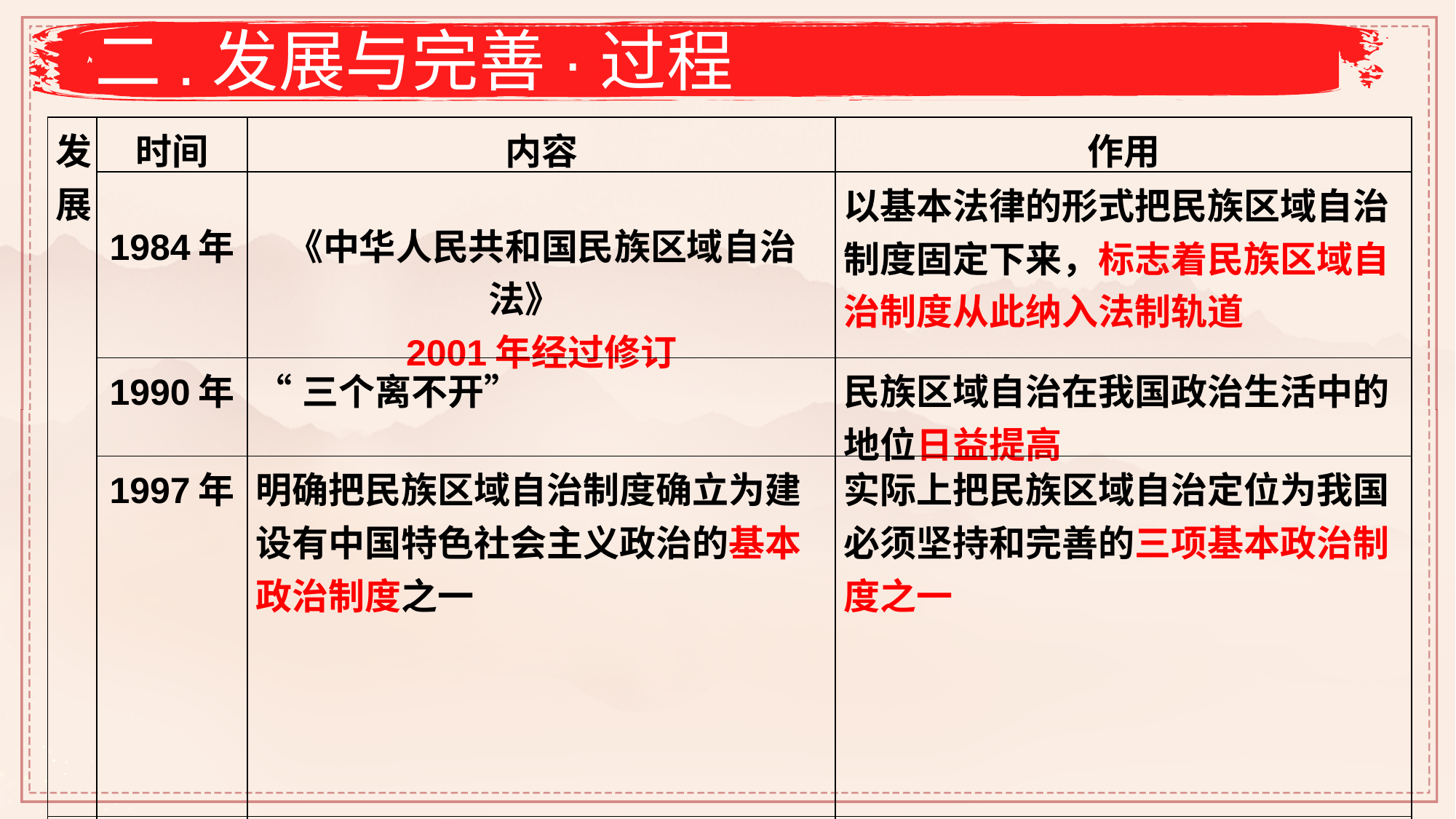

二.发展与完善·过程

| 发 展 | 时间 | 内容 | 作用 |
| --- | --- | --- | --- |
|  | 1984年 | 《中华人民共和国民族区域自治法》 2001年经过修订 | 以基本法律的形式把民族区域自治制度固定下来，标志着民族区域自治制度从此纳入法制轨道 |
|  | 1990年 | “三个离不开” | 民族区域自治在我国政治生活中的地位日益提高 |
|  | 1997年 | 明确把民族区域自治制度确立为建设有中国特色社会主义政治的基本政治制度之一 | 实际上把民族区域自治定位为我国必须坚持和完善的三项基本政治制度之一 |
| 完善 | 十八大以来 | 党中央高度重视民族工作，提出了一系列民族工作的新理念、新思想、新观点，采取了一系列新举措（根据课本举例说明） | 进一步丰富和发展民族区域自治制度，巩固和发展平等团结互助和谐的社会主义民族关系 |